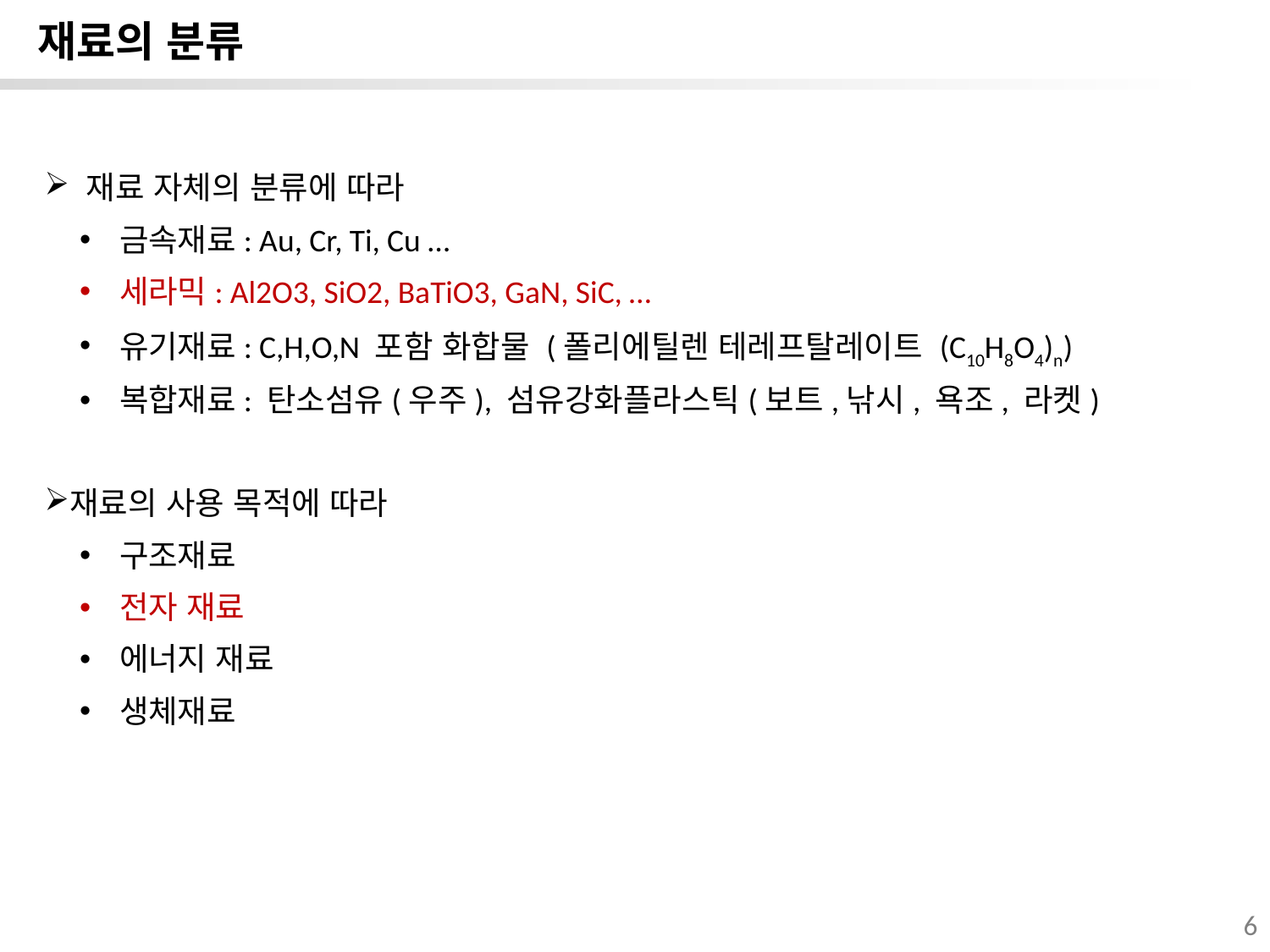

재료의 분류

 재료 자체의 분류에 따라
금속재료: Au, Cr, Ti, Cu …
세라믹: Al2O3, SiO2, BaTiO3, GaN, SiC, …
유기재료: C,H,O,N 포함 화합물 (폴리에틸렌 테레프탈레이트 (C10H8O4)n)
복합재료: 탄소섬유(우주), 섬유강화플라스틱(보트,낚시, 욕조, 라켓)

재료의 사용 목적에 따라
구조재료
전자 재료
에너지 재료
생체재료
6